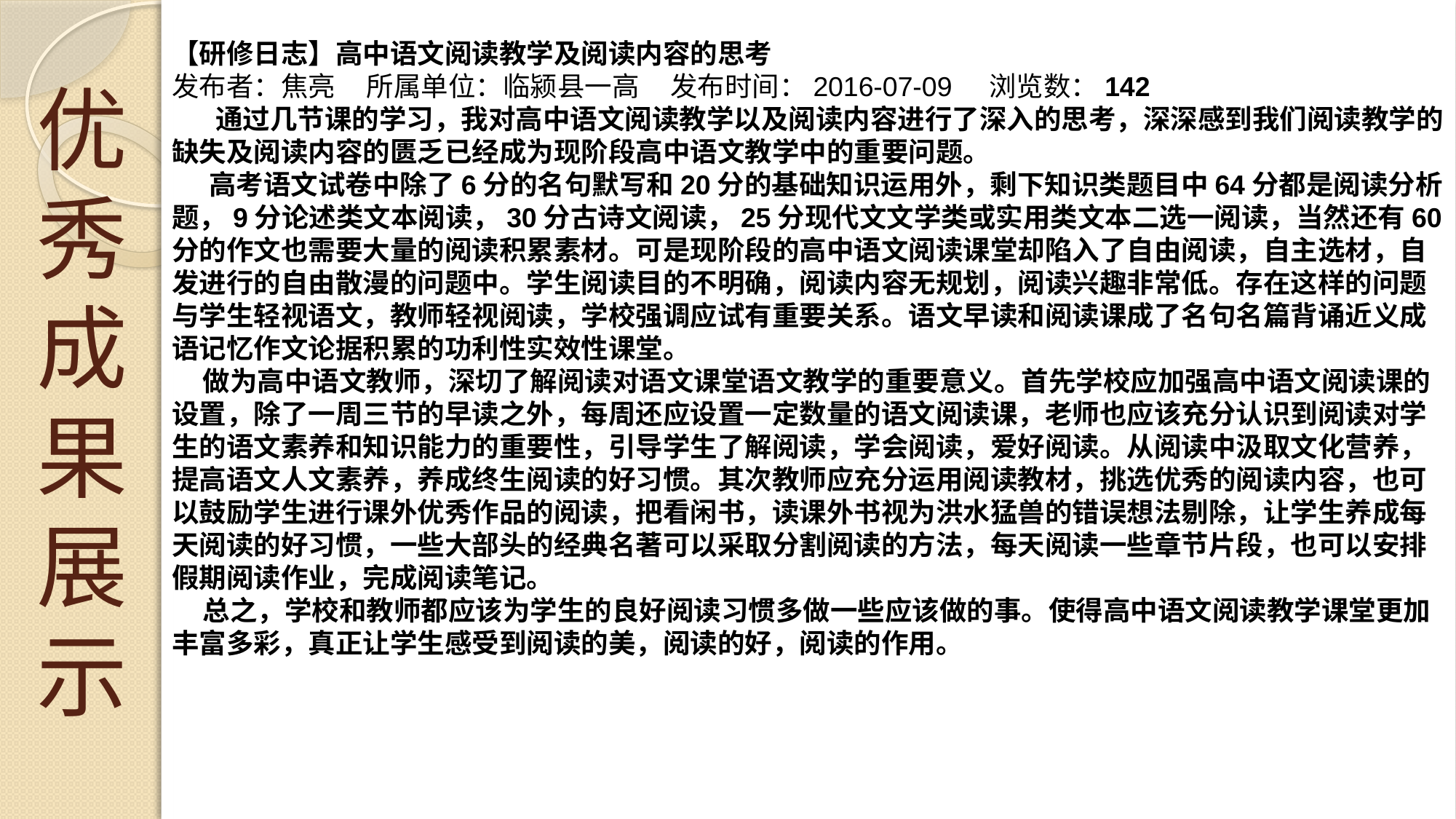

优秀成果展示
【研修日志】高中语文阅读教学及阅读内容的思考
发布者：焦亮     所属单位：临颍县一高     发布时间：2016-07-09    浏览数：142
      通过几节课的学习，我对高中语文阅读教学以及阅读内容进行了深入的思考，深深感到我们阅读教学的缺失及阅读内容的匮乏已经成为现阶段高中语文教学中的重要问题。
     高考语文试卷中除了6分的名句默写和20分的基础知识运用外，剩下知识类题目中64分都是阅读分析题，9分论述类文本阅读，30分古诗文阅读，25分现代文文学类或实用类文本二选一阅读，当然还有60分的作文也需要大量的阅读积累素材。可是现阶段的高中语文阅读课堂却陷入了自由阅读，自主选材，自发进行的自由散漫的问题中。学生阅读目的不明确，阅读内容无规划，阅读兴趣非常低。存在这样的问题与学生轻视语文，教师轻视阅读，学校强调应试有重要关系。语文早读和阅读课成了名句名篇背诵近义成语记忆作文论据积累的功利性实效性课堂。
    做为高中语文教师，深切了解阅读对语文课堂语文教学的重要意义。首先学校应加强高中语文阅读课的设置，除了一周三节的早读之外，每周还应设置一定数量的语文阅读课，老师也应该充分认识到阅读对学生的语文素养和知识能力的重要性，引导学生了解阅读，学会阅读，爱好阅读。从阅读中汲取文化营养，提高语文人文素养，养成终生阅读的好习惯。其次教师应充分运用阅读教材，挑选优秀的阅读内容，也可以鼓励学生进行课外优秀作品的阅读，把看闲书，读课外书视为洪水猛兽的错误想法剔除，让学生养成每天阅读的好习惯，一些大部头的经典名著可以采取分割阅读的方法，每天阅读一些章节片段，也可以安排假期阅读作业，完成阅读笔记。
    总之，学校和教师都应该为学生的良好阅读习惯多做一些应该做的事。使得高中语文阅读教学课堂更加丰富多彩，真正让学生感受到阅读的美，阅读的好，阅读的作用。